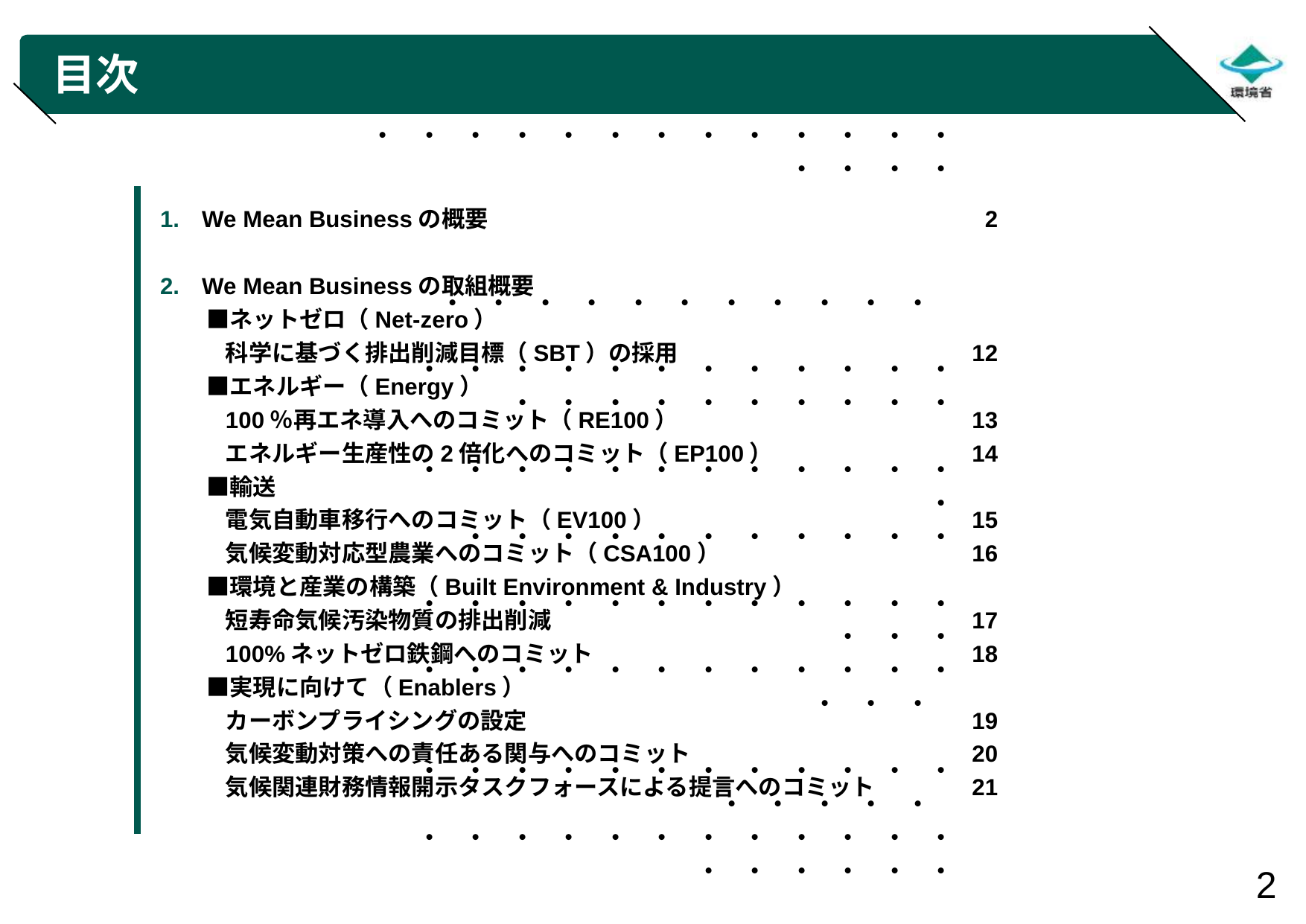

目次
We Mean Businessの概要

We Mean Businessの取組概要
　　■ネットゼロ（Net-zero）
科学に基づく排出削減目標（SBT）の採用
　　■エネルギー（Energy）
100％再エネ導入へのコミット（RE100）
エネルギー生産性の2倍化へのコミット（EP100）
　　■輸送
電気自動車移行へのコミット（EV100）
気候変動対応型農業へのコミット（CSA100）
　　■環境と産業の構築（Built Environment & Industry）
短寿命気候汚染物質の排出削減
100%ネットゼロ鉄鋼へのコミット
　　■実現に向けて（Enablers）
カーボンプライシングの設定
気候変動対策への責任ある関与へのコミット
気候関連財務情報開示タスクフォースによる提言へのコミット
・　・　・　・　・　・　・　・　・　・　・　・　・　・　・　・　・

・　・　・　・　・　・　・　・　・　・　・

・　・　・　・　・　・　・　・　・　・　・　・
　・　・　・　・　・　・　・　・　・　・

・　・　・　・　・　・　・　・　・　・　・　・　・
・　・　・　・　・　・　・　・　・　・　・

・　・　・　・　・　・　・　・　・　・　・　・　・　・　・
・　・　・　・　・　・　・　・　・　・　・　・　・　・　・

・　・　・　・　・　・　・　・　・　・　・　・　・　・　・　・　・
・　・　・　・　・　・　・　・　・　・　・　・
・　・　・　・　・　・
2

12

13
14

15
16

17
18

19
20
21